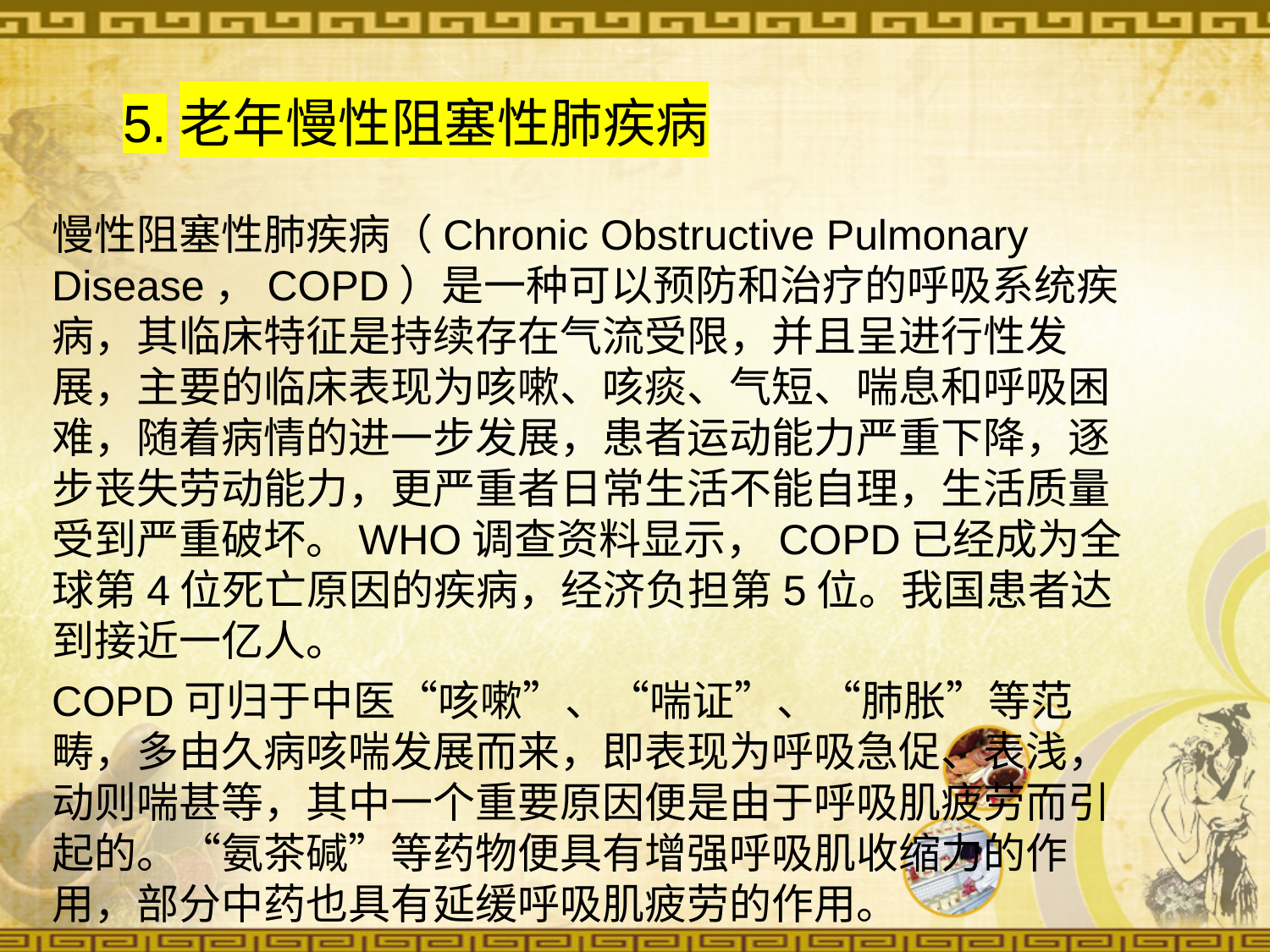

5.老年慢性阻塞性肺疾病
慢性阻塞性肺疾病（Chronic Obstructive Pulmonary Disease，COPD）是一种可以预防和治疗的呼吸系统疾病，其临床特征是持续存在气流受限，并且呈进行性发展，主要的临床表现为咳嗽、咳痰、气短、喘息和呼吸困难，随着病情的进一步发展，患者运动能力严重下降，逐步丧失劳动能力，更严重者日常生活不能自理，生活质量受到严重破坏。WHO调查资料显示，COPD已经成为全球第4位死亡原因的疾病，经济负担第5位。我国患者达到接近一亿人。
COPD可归于中医“咳嗽”、“喘证”、“肺胀”等范畴，多由久病咳喘发展而来，即表现为呼吸急促、表浅，动则喘甚等，其中一个重要原因便是由于呼吸肌疲劳而引起的。“氨茶碱”等药物便具有增强呼吸肌收缩力的作用，部分中药也具有延缓呼吸肌疲劳的作用。